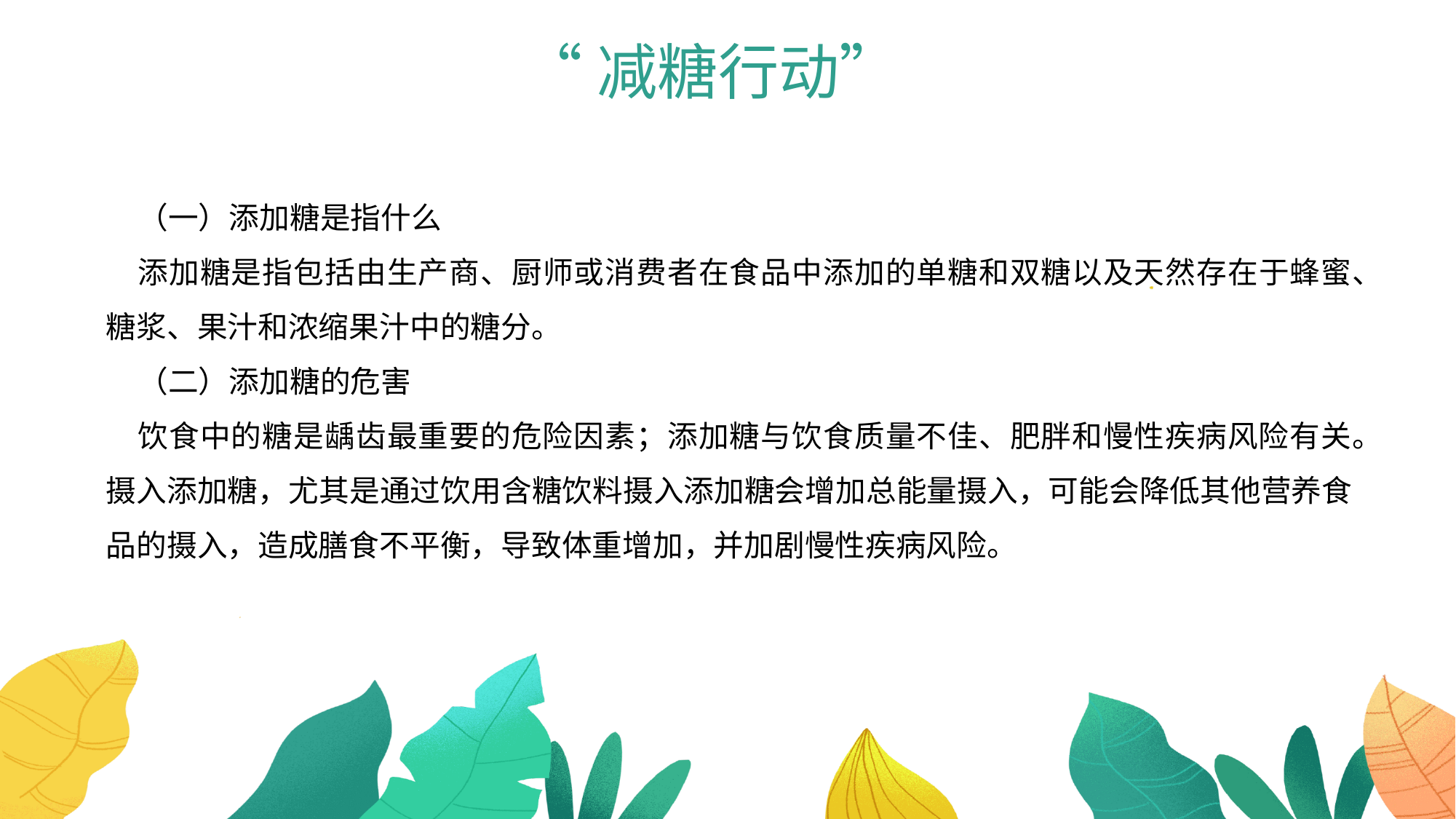

“减糖行动”
（一）添加糖是指什么
添加糖是指包括由生产商、厨师或消费者在食品中添加的单糖和双糖以及天然存在于蜂蜜、糖浆、果汁和浓缩果汁中的糖分。
（二）添加糖的危害
饮食中的糖是龋齿最重要的危险因素；添加糖与饮食质量不佳、肥胖和慢性疾病风险有关。摄入添加糖，尤其是通过饮用含糖饮料摄入添加糖会增加总能量摄入，可能会降低其他营养食品的摄入，造成膳食不平衡，导致体重增加，并加剧慢性疾病风险。